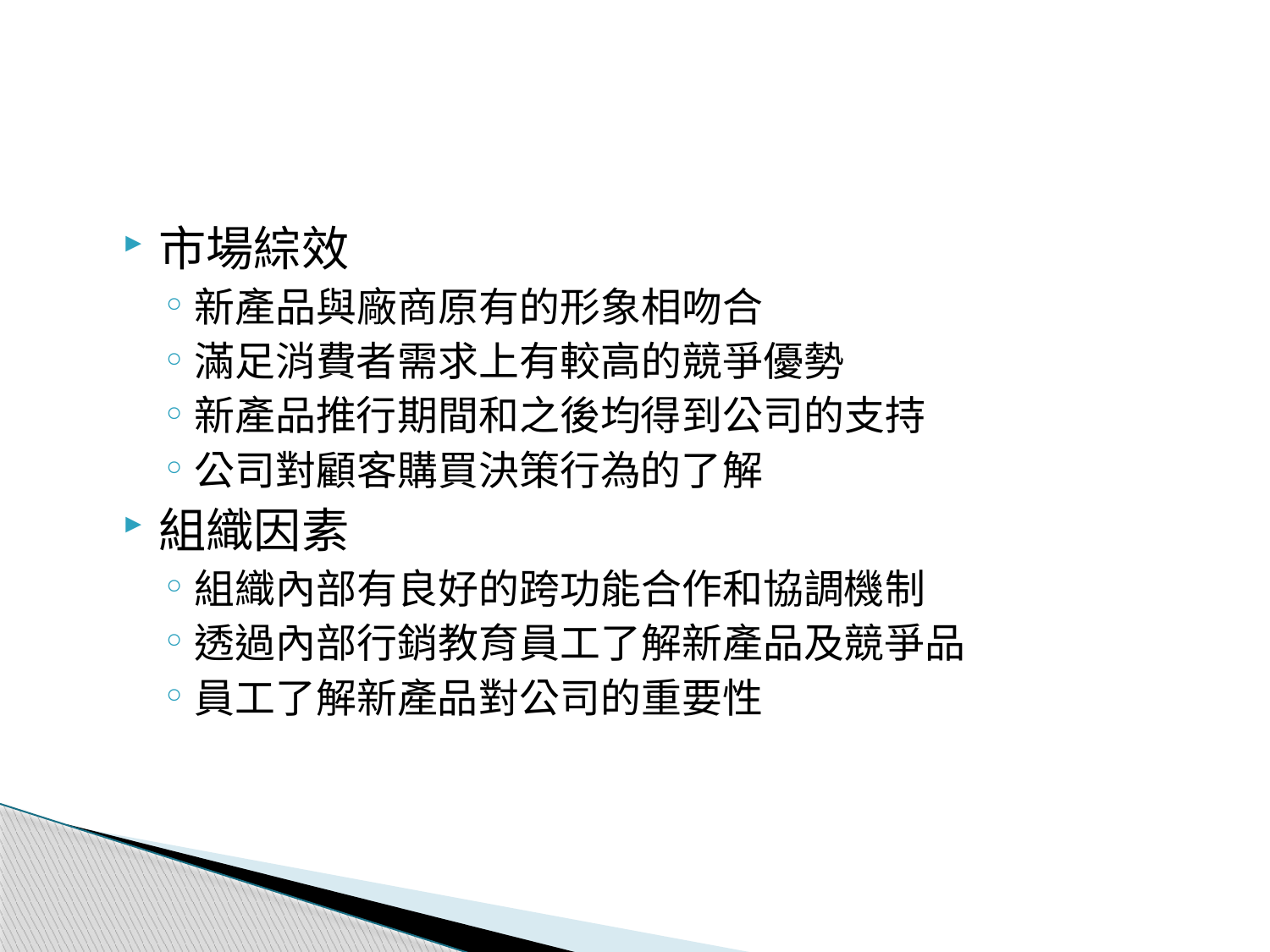

# 發展新服務的成功因素
市場綜效
新產品與廠商原有的形象相吻合
滿足消費者需求上有較高的競爭優勢
新產品推行期間和之後均得到公司的支持
公司對顧客購買決策行為的了解
組織因素
組織內部有良好的跨功能合作和協調機制
透過內部行銷教育員工了解新產品及競爭品
員工了解新產品對公司的重要性